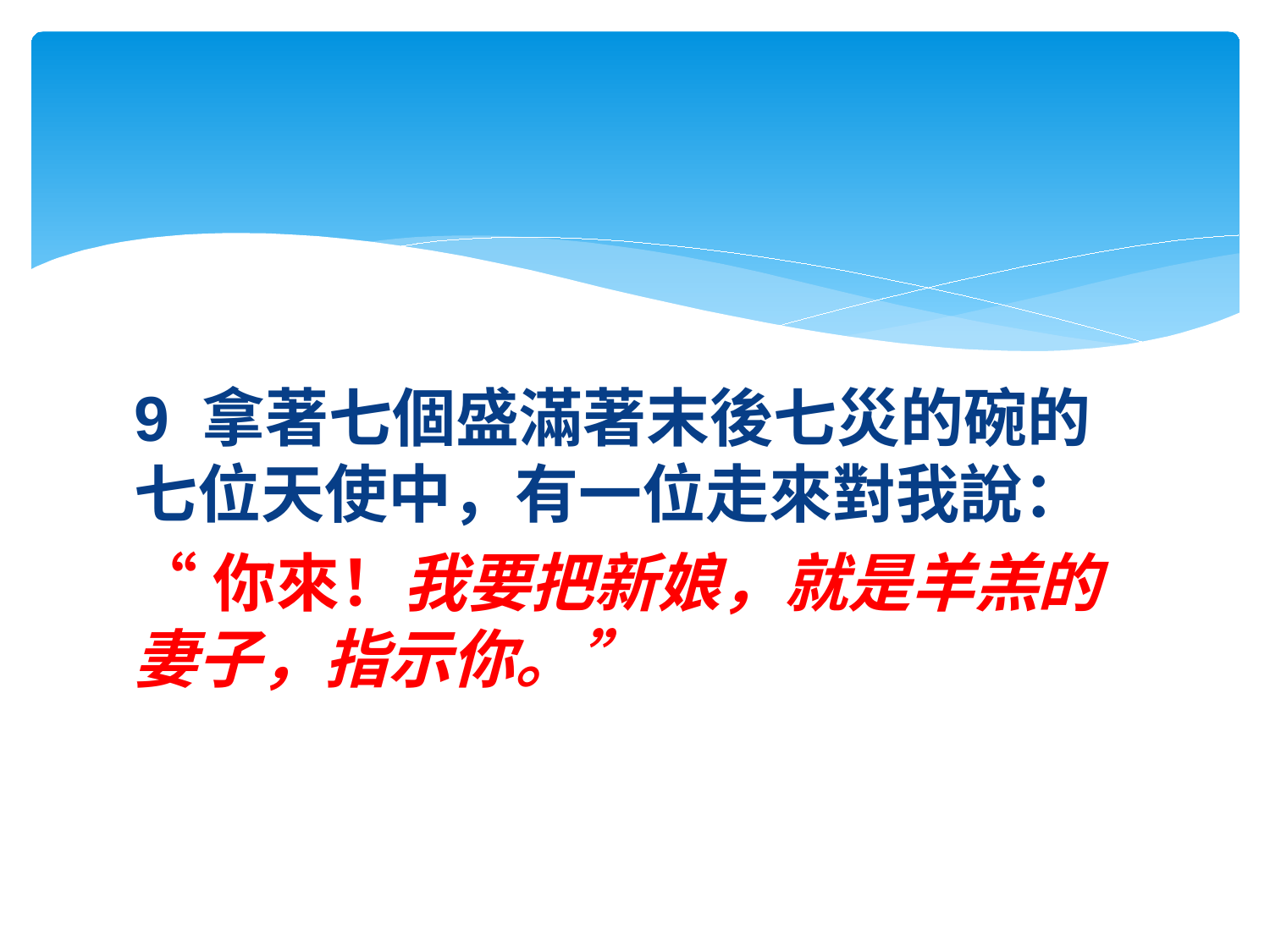

#
9 拿著七個盛滿著末後七災的碗的七位天使中，有一位走來對我說：
“你來！我要把新娘，就是羊羔的妻子，指示你。”